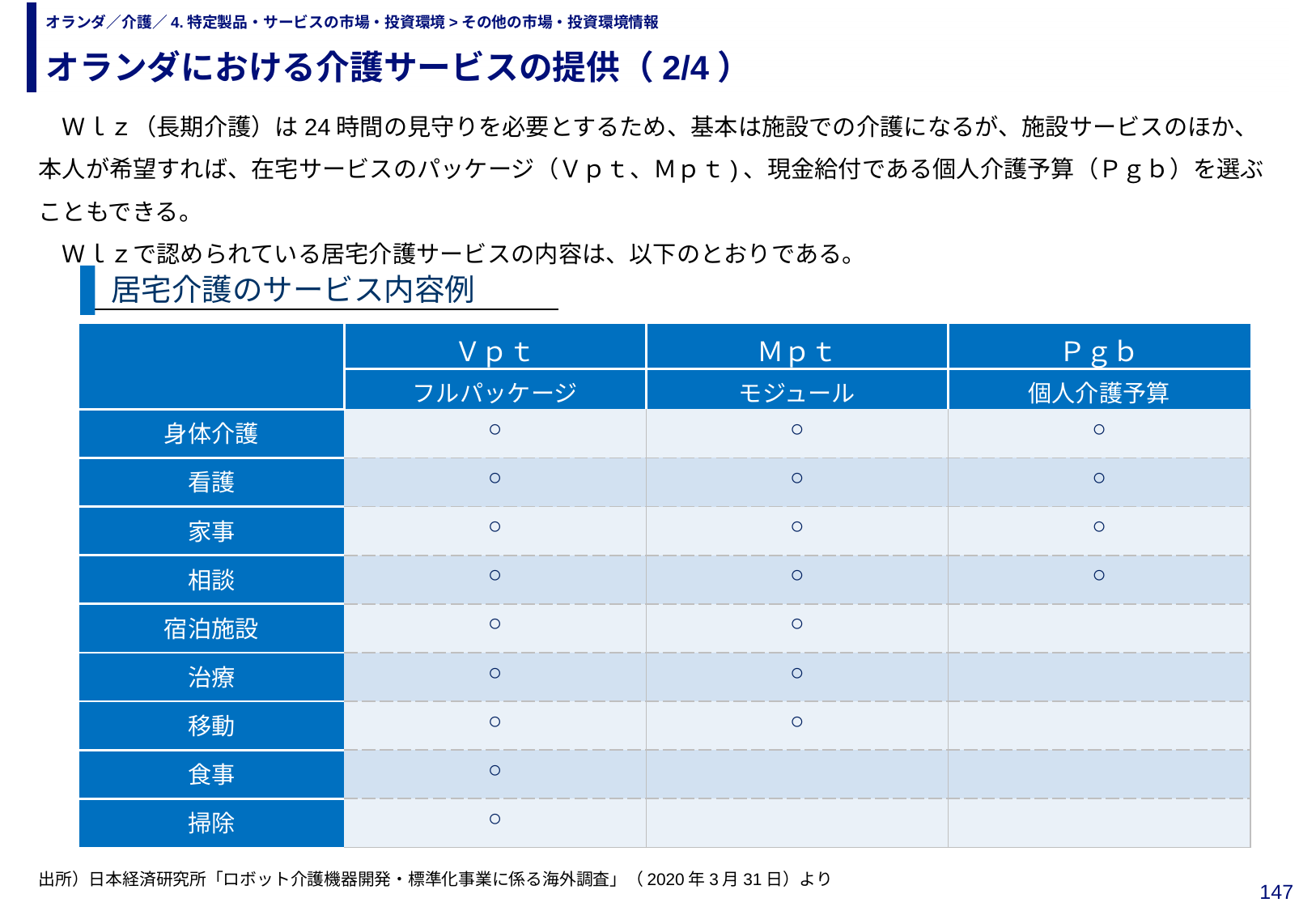

オランダにおける介護サービスの提供（2/4）
# オランダ／介護／4.特定製品・サービスの市場・投資環境>その他の市場・投資環境情報
　Ｗｌｚ（長期介護）は24時間の見守りを必要とするため、基本は施設での介護になるが、施設サービスのほか、本人が希望すれば、在宅サービスのパッケージ（Ｖｐｔ、Ｍｐｔ)、現金給付である個人介護予算（Ｐｇｂ）を選ぶこともできる。
　Ｗｌｚで認められている居宅介護サービスの内容は、以下のとおりである。
居宅介護のサービス内容例

|  | Ｖｐｔ | Ｍｐｔ | Ｐｇｂ |
| --- | --- | --- | --- |
|  | フルパッケージ | モジュール | 個人介護予算 |
| 身体介護 | ○ | ○ | ○ |
| 看護 | ○ | ○ | ○ |
| 家事 | ○ | ○ | ○ |
| 相談 | ○ | ○ | ○ |
| 宿泊施設 | ○ | ○ |  |
| 治療 | ○ | ○ |  |
| 移動 | ○ | ○ |  |
| 食事 | ○ |  |  |
| 掃除 | ○ |  |  |
出所）日本経済研究所「ロボット介護機器開発・標準化事業に係る海外調査」（2020年3月31日）より